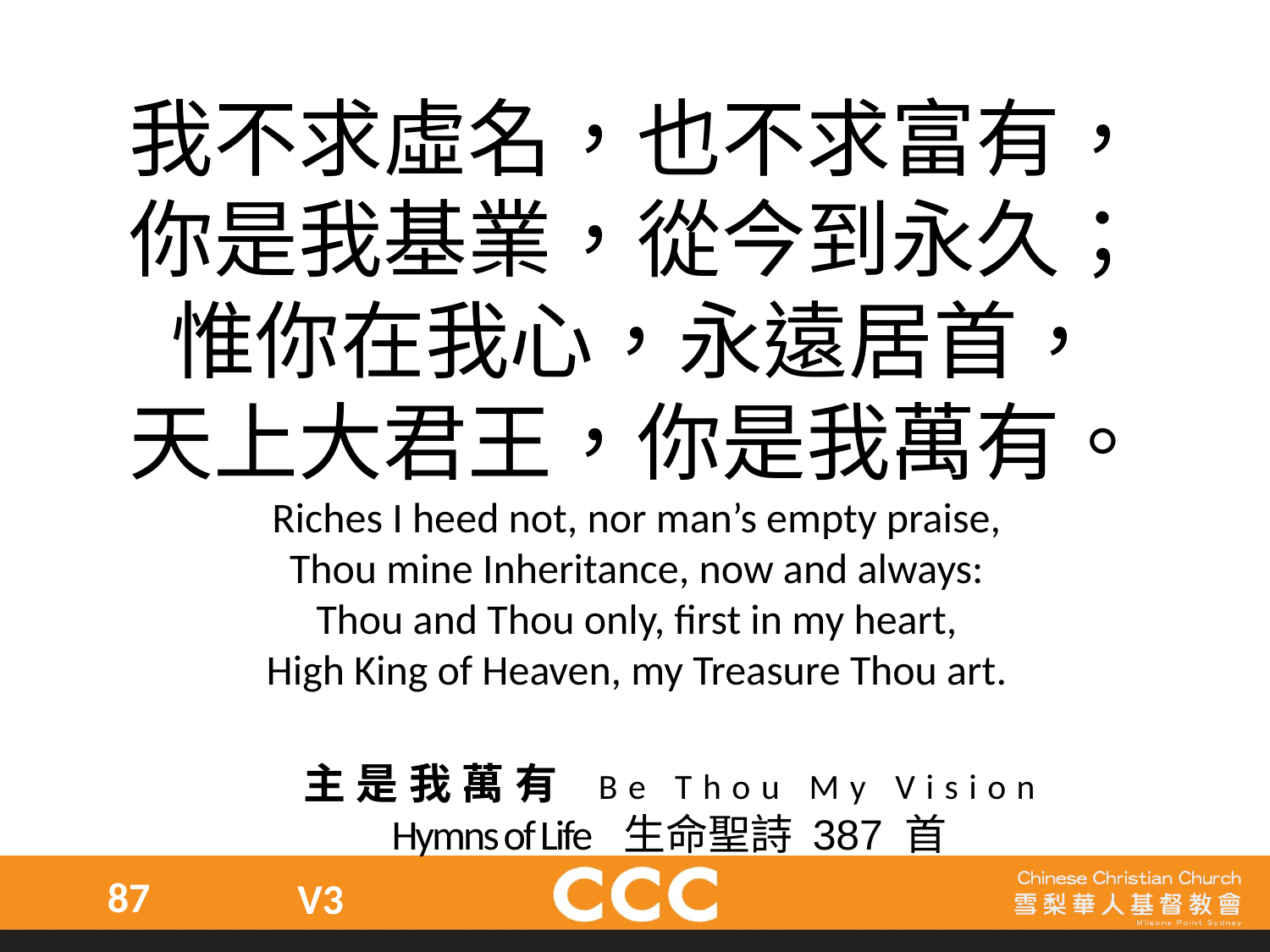

我不求虛名，也不求富有，
你是我基業，從今到永久；
惟你在我心，永遠居首，
天上大君王，你是我萬有。
Riches I heed not, nor man’s empty praise,
Thou mine Inheritance, now and always:
Thou and Thou only, first in my heart,
High King of Heaven, my Treasure Thou art.
主是我萬有 Be Thou My Vision
Hymns of Life   生命聖詩 387 首
87
V3